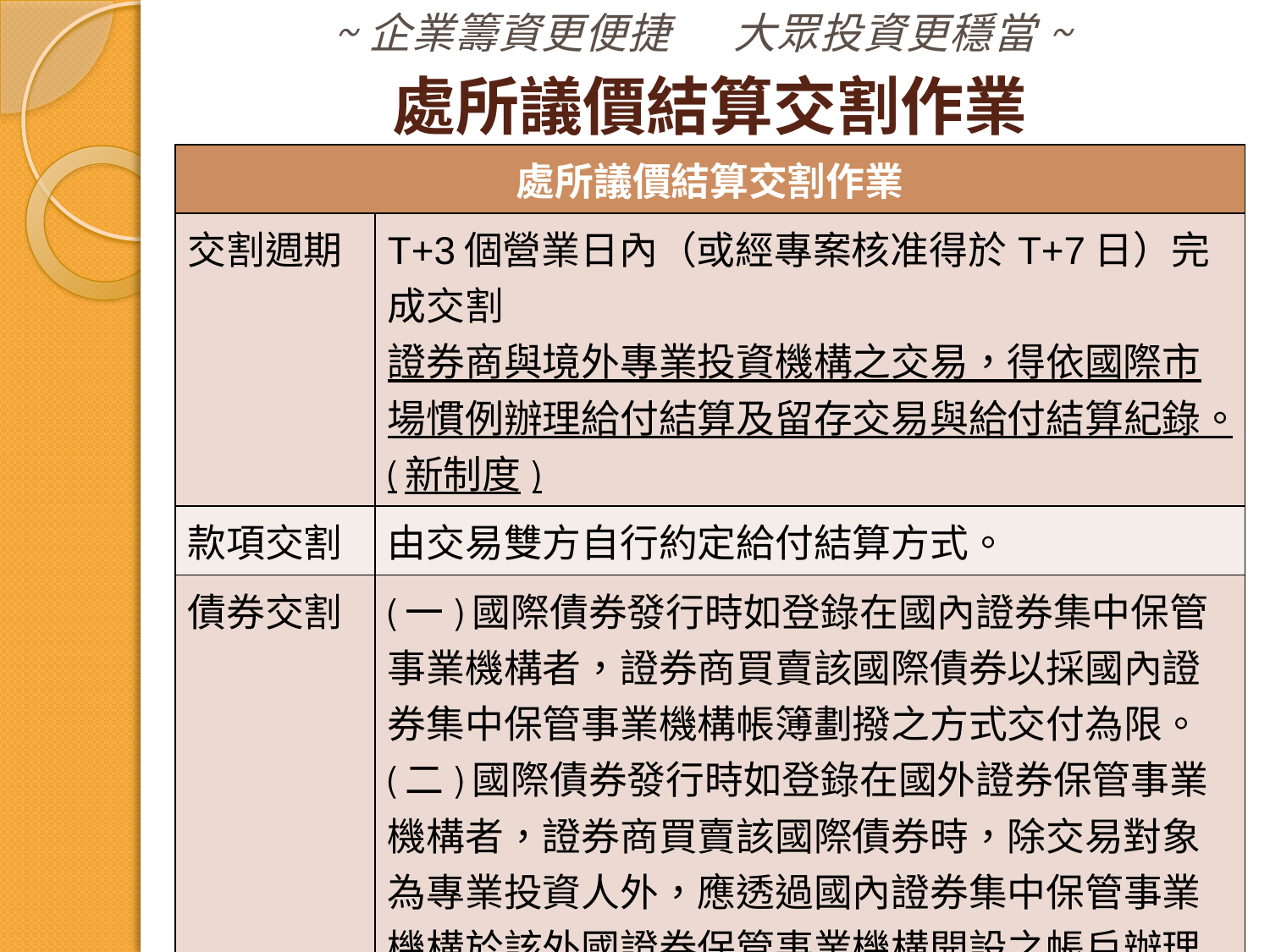

# 處所議價結算交割作業
| 處所議價結算交割作業 |  |
| --- | --- |
| 交割週期 | T+3個營業日內（或經專案核准得於T+7日）完成交割 證券商與境外專業投資機構之交易，得依國際市場慣例辦理給付結算及留存交易與給付結算紀錄。(新制度) |
| 款項交割 | 由交易雙方自行約定給付結算方式。 |
| 債券交割 | (一)國際債券發行時如登錄在國內證券集中保管事業機構者，證券商買賣該國際債券以採國內證券集中保管事業機構帳簿劃撥之方式交付為限。 (二)國際債券發行時如登錄在國外證券保管事業機構者，證券商買賣該國際債券時，除交易對象為專業投資人外，應透過國內證券集中保管事業機構於該外國證券保管事業機構開設之帳戶辦理相關之帳簿登載。 |

55